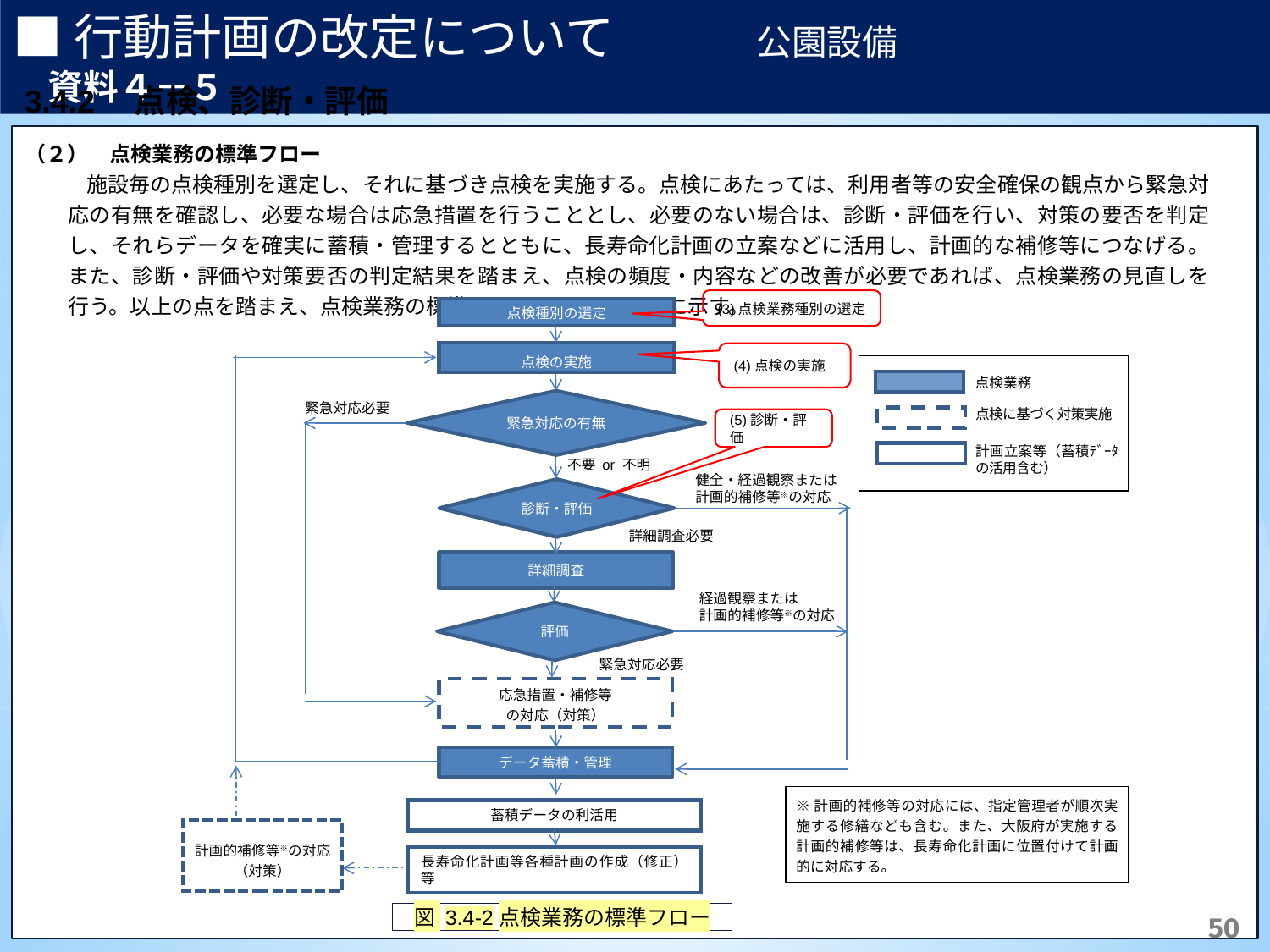

■行動計画の改定について　　　　公園設備　　　　　　　　　　　資料４－５
3.4.2　点検、診断・評価
(1)　基本的な考え方
（２）　点検業務の標準フロー
施設毎の点検種別を選定し、それに基づき点検を実施する。点検にあたっては、利用者等の安全確保の観点から緊急対応の有無を確認し、必要な場合は応急措置を行うこととし、必要のない場合は、診断・評価を行い、対策の要否を判定し、それらデータを確実に蓄積・管理するとともに、長寿命化計画の立案などに活用し、計画的な補修等につなげる。また、診断・評価や対策要否の判定結果を踏まえ、点検の頻度・内容などの改善が必要であれば、点検業務の見直しを行う。以上の点を踏まえ、点検業務の標準フローを図３.4－2に示す。
(3)点検業務種別の選定
点検種別の選定
点検の実施
(4)点検の実施

点検業務

点検に基づく対策実施

計画立案等（蓄積ﾃﾞｰﾀの活用含む）

緊急対応の有無
緊急対応必要
(5)診断・評価
不要 or 不明
健全・経過観察または
計画的補修等※の対応
診断・評価
詳細調査必要
詳細調査
経過観察または
計画的補修等※の対応
評価
緊急対応必要
応急措置・補修等
の対応（対策）
データ蓄積・管理
※計画的補修等の対応には、指定管理者が順次実施する修繕なども含む。また、大阪府が実施する計画的補修等は、長寿命化計画に位置付けて計画的に対応する。
蓄積データの利活用

計画的補修等※の対応
（対策）

長寿命化計画等各種計画の作成（修正）等

50
図 3.4‑2点検業務の標準フロー